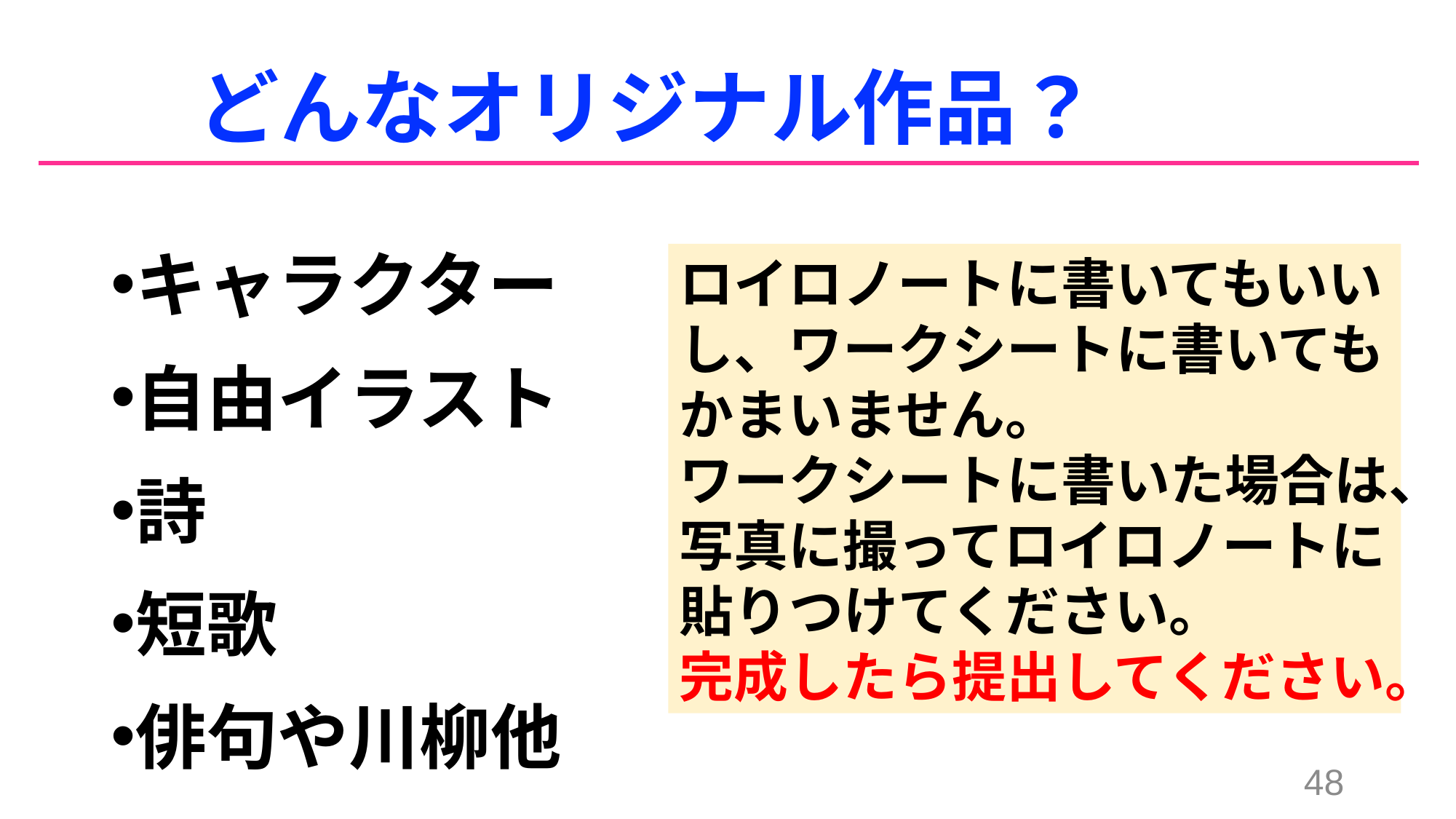

# どんなオリジナル作品？
キャラクター
自由イラスト
詩
短歌
俳句や川柳他
ロイロノートに書いてもいいし、ワークシートに書いてもかまいません。
ワークシートに書いた場合は、写真に撮ってロイロノートに貼りつけてください。
完成したら提出してください。
48